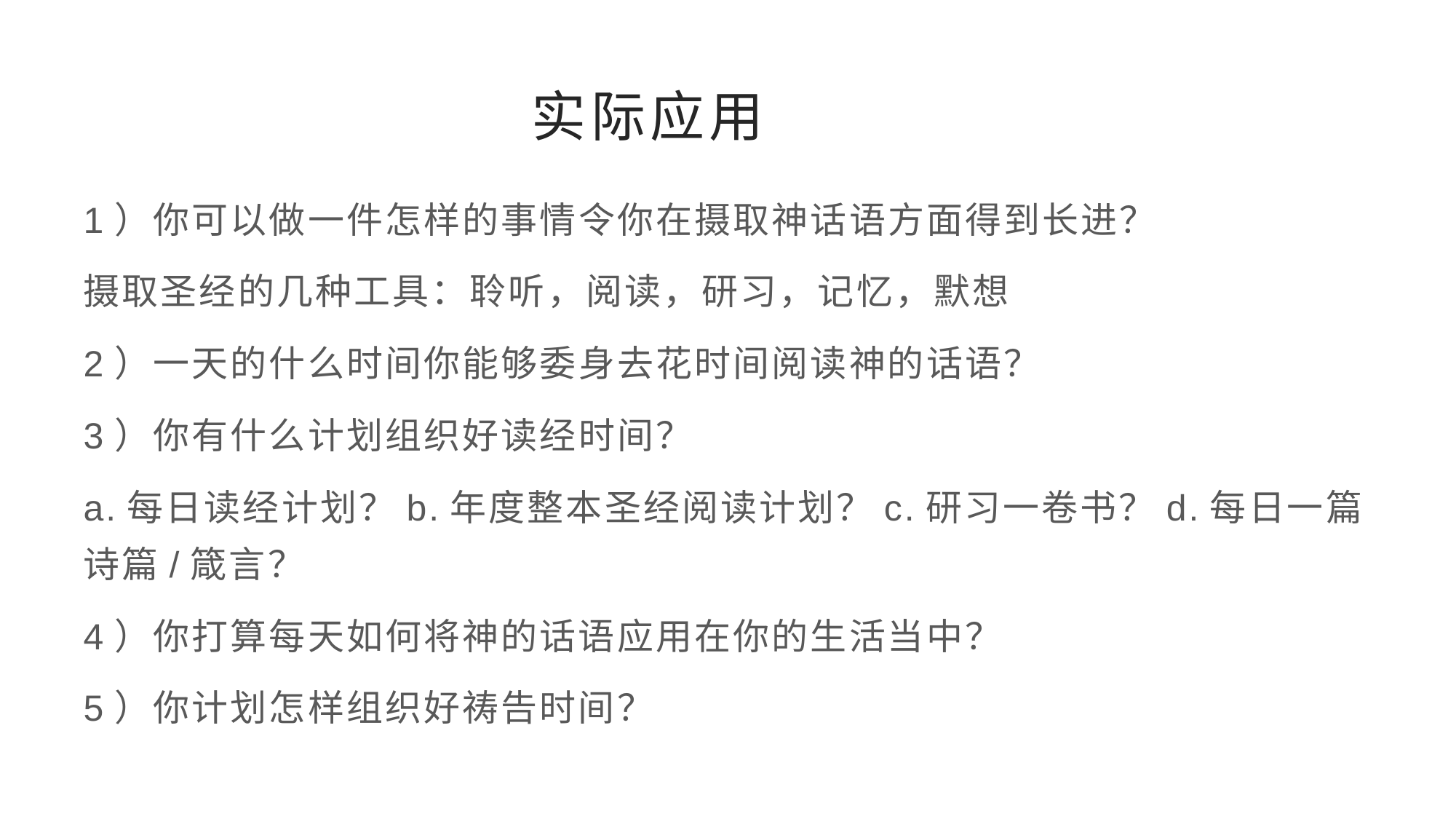

# 实际应用
1）你可以做一件怎样的事情令你在摄取神话语方面得到长进？
摄取圣经的几种工具：聆听，阅读，研习，记忆，默想
2）一天的什么时间你能够委身去花时间阅读神的话语？
3）你有什么计划组织好读经时间？
a.每日读经计划？b.年度整本圣经阅读计划？c.研习一卷书？d.每日一篇诗篇/箴言？
4）你打算每天如何将神的话语应用在你的生活当中？
5）你计划怎样组织好祷告时间？